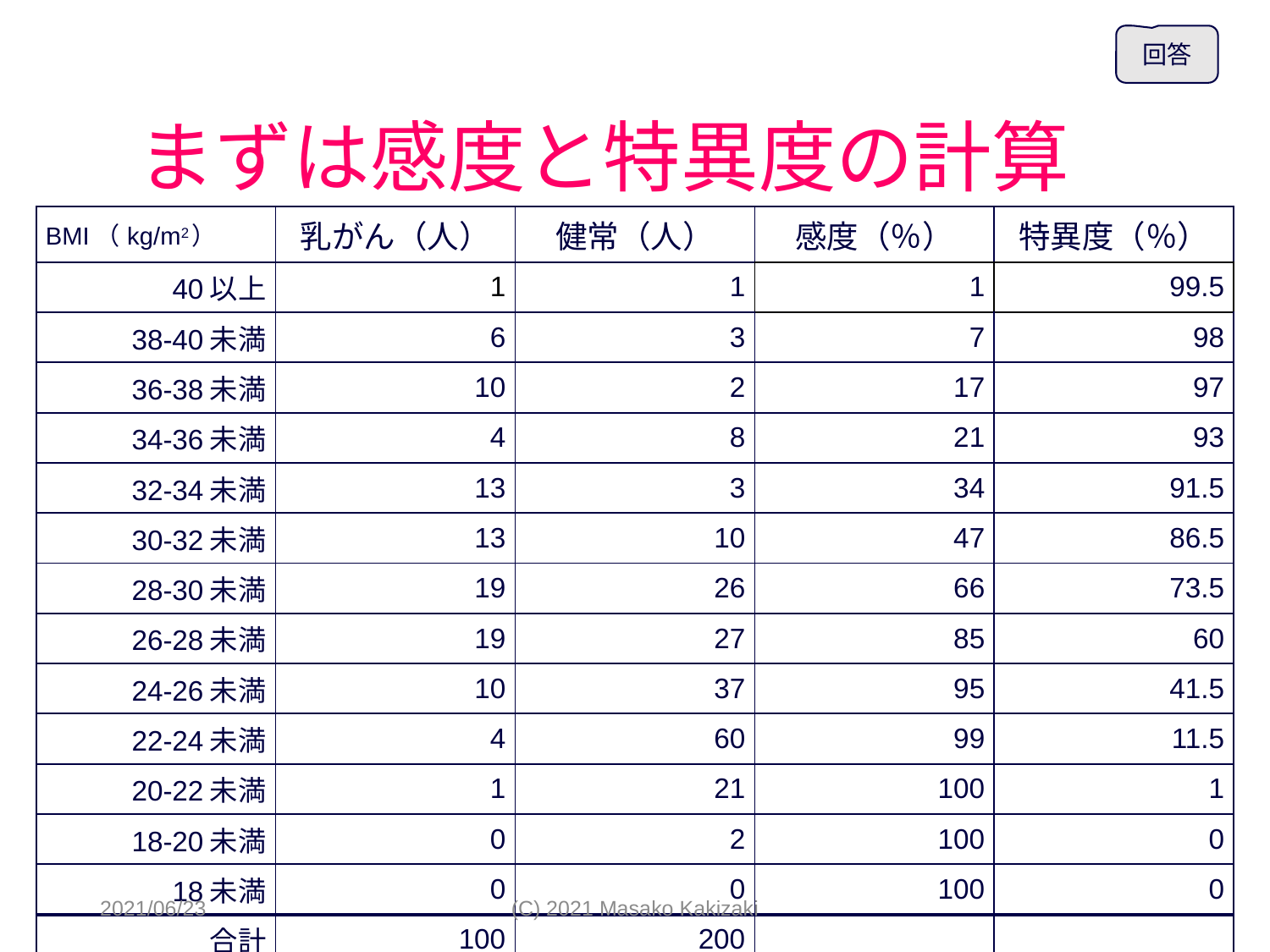

回答
# まずは感度と特異度の計算
| BMI（kg/m2） | 乳がん（人） | 健常（人） | 感度（％） | 特異度（％） |
| --- | --- | --- | --- | --- |
| 40以上 | 1 | 1 | 1 | 99.5 |
| 38-40未満 | 6 | 3 | 7 | 98 |
| 36-38未満 | 10 | 2 | 17 | 97 |
| 34-36未満 | 4 | 8 | 21 | 93 |
| 32-34未満 | 13 | 3 | 34 | 91.5 |
| 30-32未満 | 13 | 10 | 47 | 86.5 |
| 28-30未満 | 19 | 26 | 66 | 73.5 |
| 26-28未満 | 19 | 27 | 85 | 60 |
| 24-26未満 | 10 | 37 | 95 | 41.5 |
| 22-24未満 | 4 | 60 | 99 | 11.5 |
| 20-22未満 | 1 | 21 | 100 | 1 |
| 18-20未満 | 0 | 2 | 100 | 0 |
| 18未満 | 0 | 0 | 100 | 0 |
| 合計 | 100 | 200 |  |  |
2021/06/23
(C) 2021 Masako Kakizaki